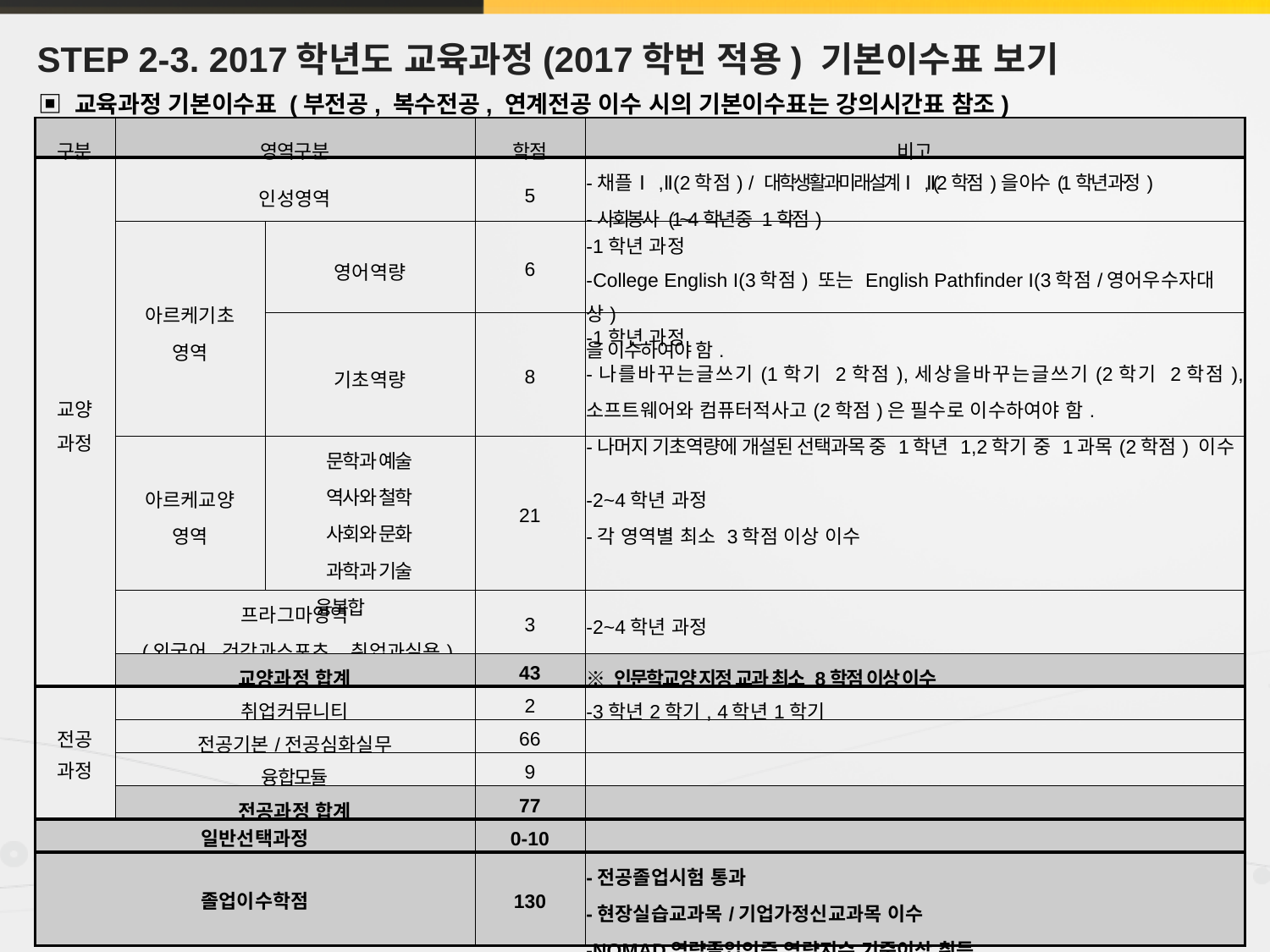

# STEP 2-3. 2017학년도 교육과정(2017학번 적용) 기본이수표 보기
▣ 교육과정 기본이수표 (부전공, 복수전공, 연계전공 이수 시의 기본이수표는 강의시간표 참조)
| 구분 | 영역구분 |  | 학점 | 비고 |
| --- | --- | --- | --- | --- |
| 교양 과정 | 인성영역 |  | 5 | -채플Ⅰ,Ⅱ(2학점) / 대학생활과미래설계Ⅰ,Ⅱ(2학점)을 이수(1학년 과정) -사회봉사 (1~4학년 중 1학점) |
|  | 아르케기초 영역 | 영어역량 | 6 | -1학년 과정 -College English I(3학점) 또는 English Pathfinder I(3학점/영어우수자대상) 을 이수하여야 함. |
|  |  | 기초역량 | 8 | -1학년 과정 -나를바꾸는글쓰기(1학기 2학점),세상을바꾸는글쓰기(2학기 2학점), 소프트웨어와 컴퓨터적사고(2학점)은 필수로 이수하여야 함. -나머지 기초역량에 개설된 선택과목 중 1학년 1,2학기 중 1과목(2학점) 이수 |
|  | 아르케교양 영역 | 문학과 예술 역사와 철학 사회와 문화 과학과 기술 융복합 | 21 | -2~4학년 과정 -각 영역별 최소 3학점 이상 이수 |
|  | 프라그마영역 (외국어,건강과스포츠, 취업과실용) |  | 3 | -2~4학년 과정 |
|  | 교양과정 합계 |  | 43 | ※ 인문학교양 지정 교과 최소 8학점 이상 이수 |
| 전공 과정 | 취업커뮤니티 |  | 2 | -3학년2학기, 4학년1학기 |
|  | 전공기본/전공심화실무 |  | 66 |  |
|  | 융합모듈 |  | 9 |  |
|  | 전공과정 합계 |  | 77 |  |
| 일반선택과정 |  |  | 0-10 |  |
| 졸업이수학점 |  |  | 130 | -전공졸업시험 통과 -현장실습교과목/기업가정신교과목 이수 -NOMAD역량졸업인증 역량지수 기준이상 취득 |